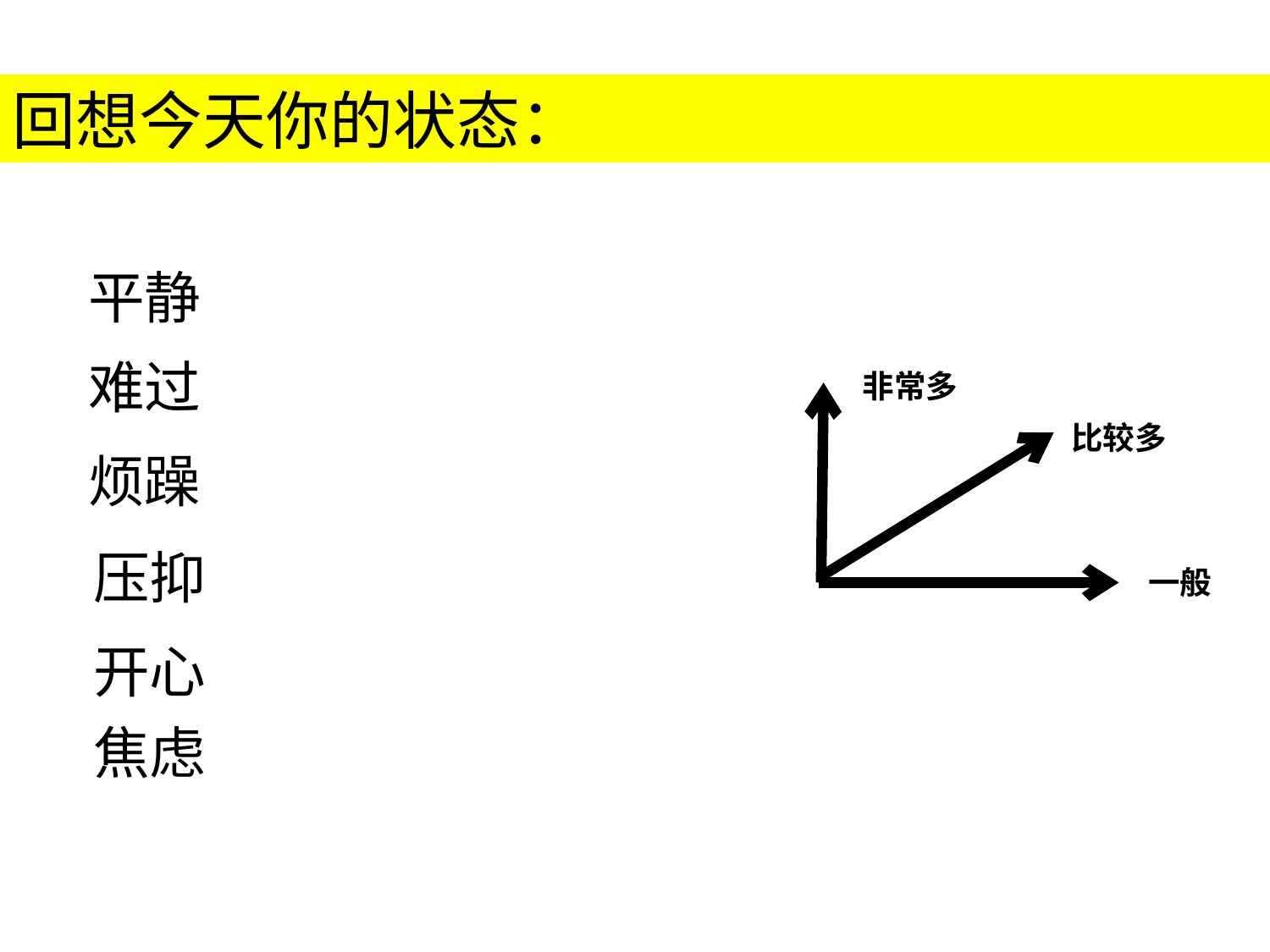

回想今天你的状态：
平静
难过
非常多
比较多
烦躁
压抑
一般
开心
焦虑